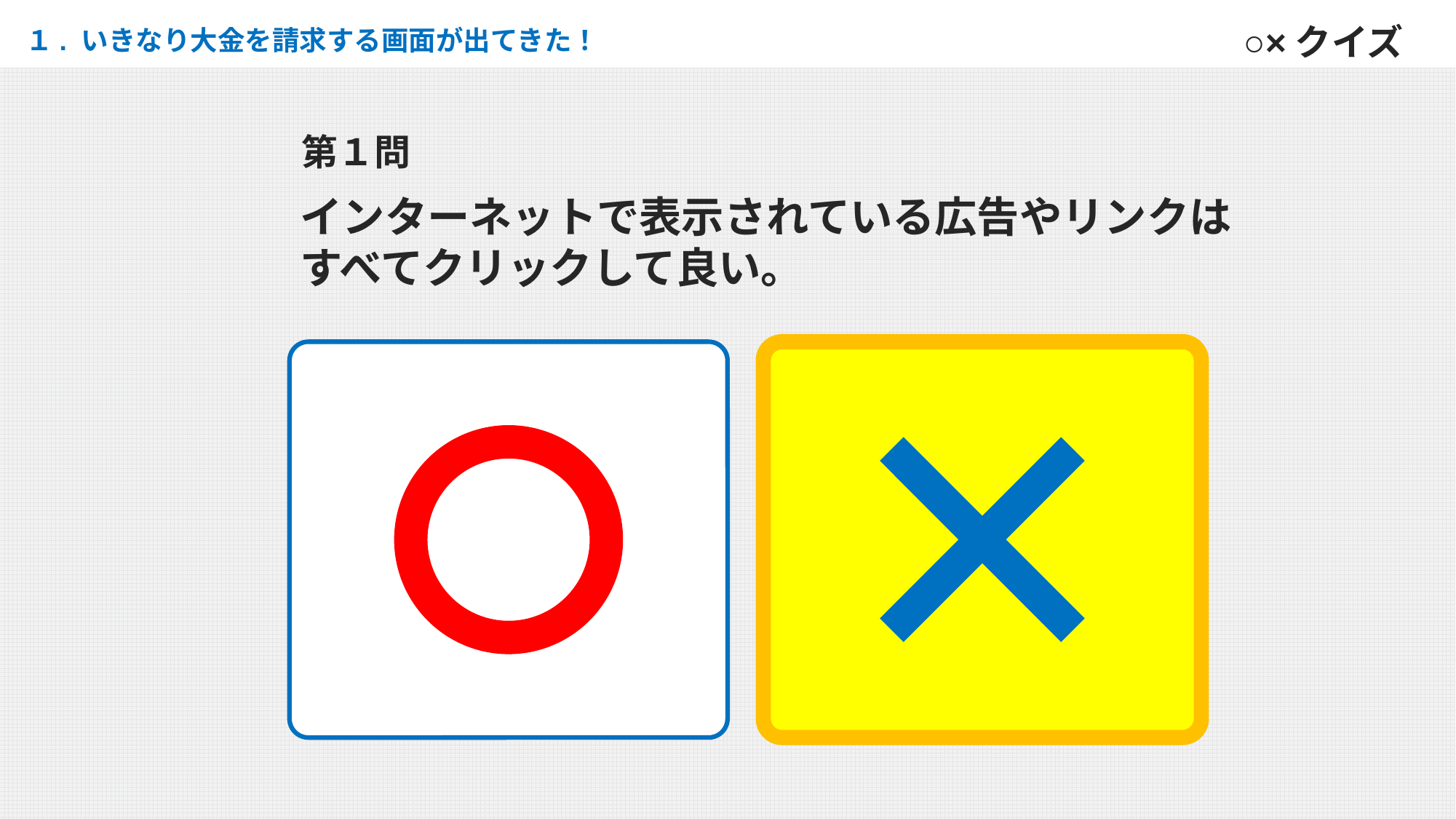

○×クイズ
１. いきなり大金を請求する画面が出てきた！
第１問
インターネットで表示されている広告やリンクはすべてクリックして良い。